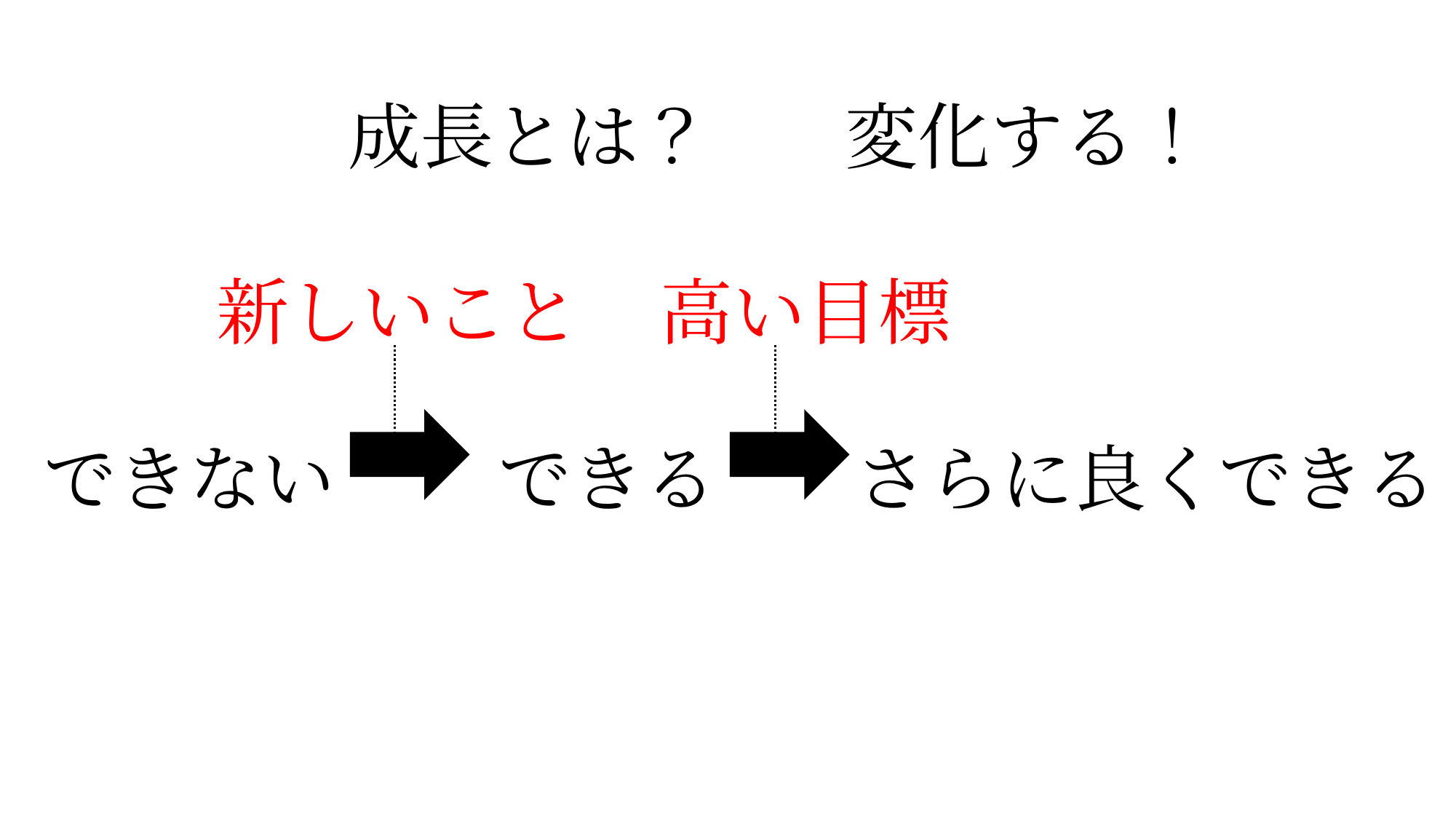

# 成長とは？
　　変化する！
新しいこと
高い目標
できない
できる
さらに良くできる